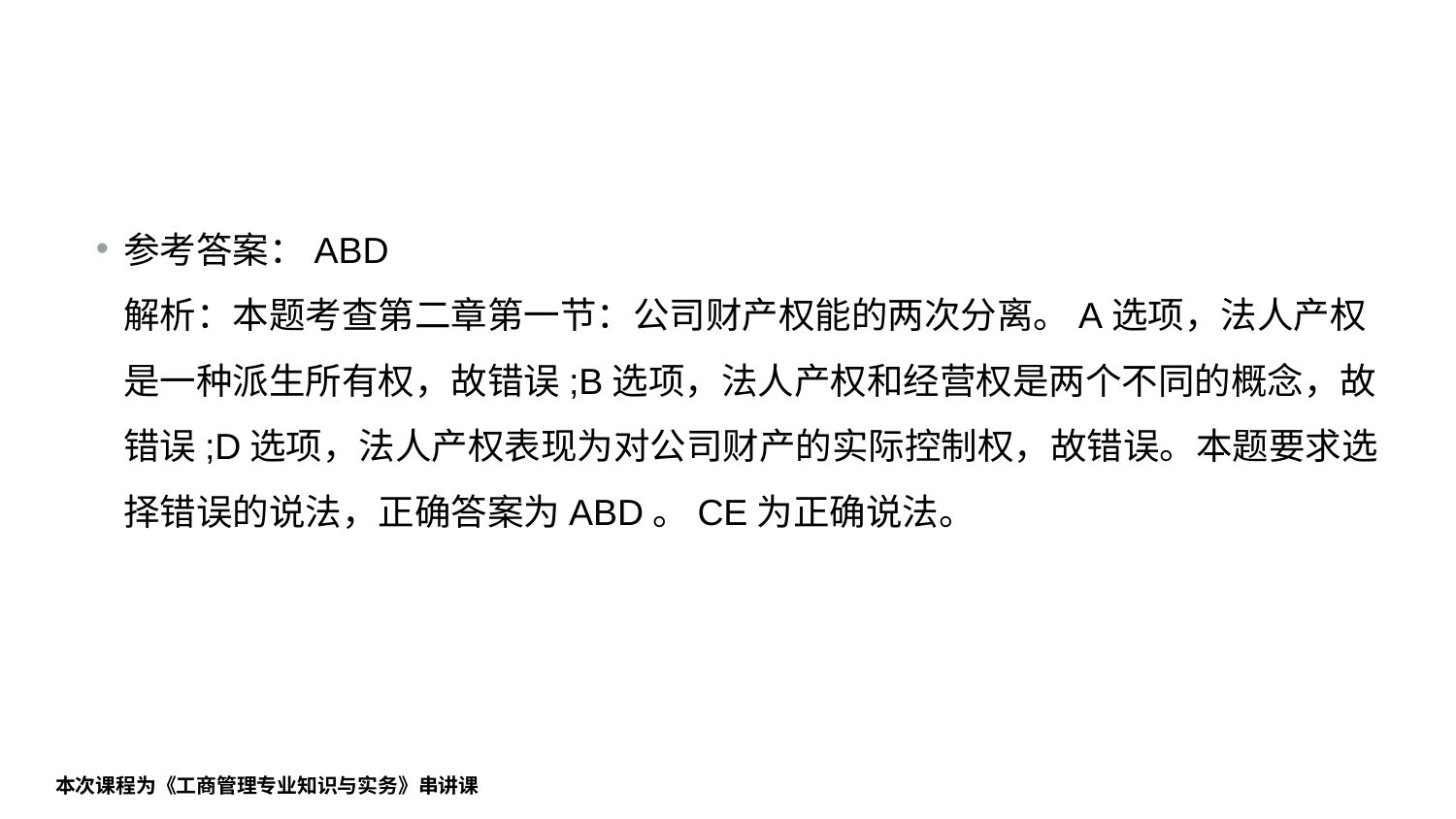

#

参考答案：ABD
解析：本题考查第二章第一节：公司财产权能的两次分离。A选项，法人产权是一种派生所有权，故错误;B选项，法人产权和经营权是两个不同的概念，故错误;D选项，法人产权表现为对公司财产的实际控制权，故错误。本题要求选择错误的说法，正确答案为ABD。CE为正确说法。